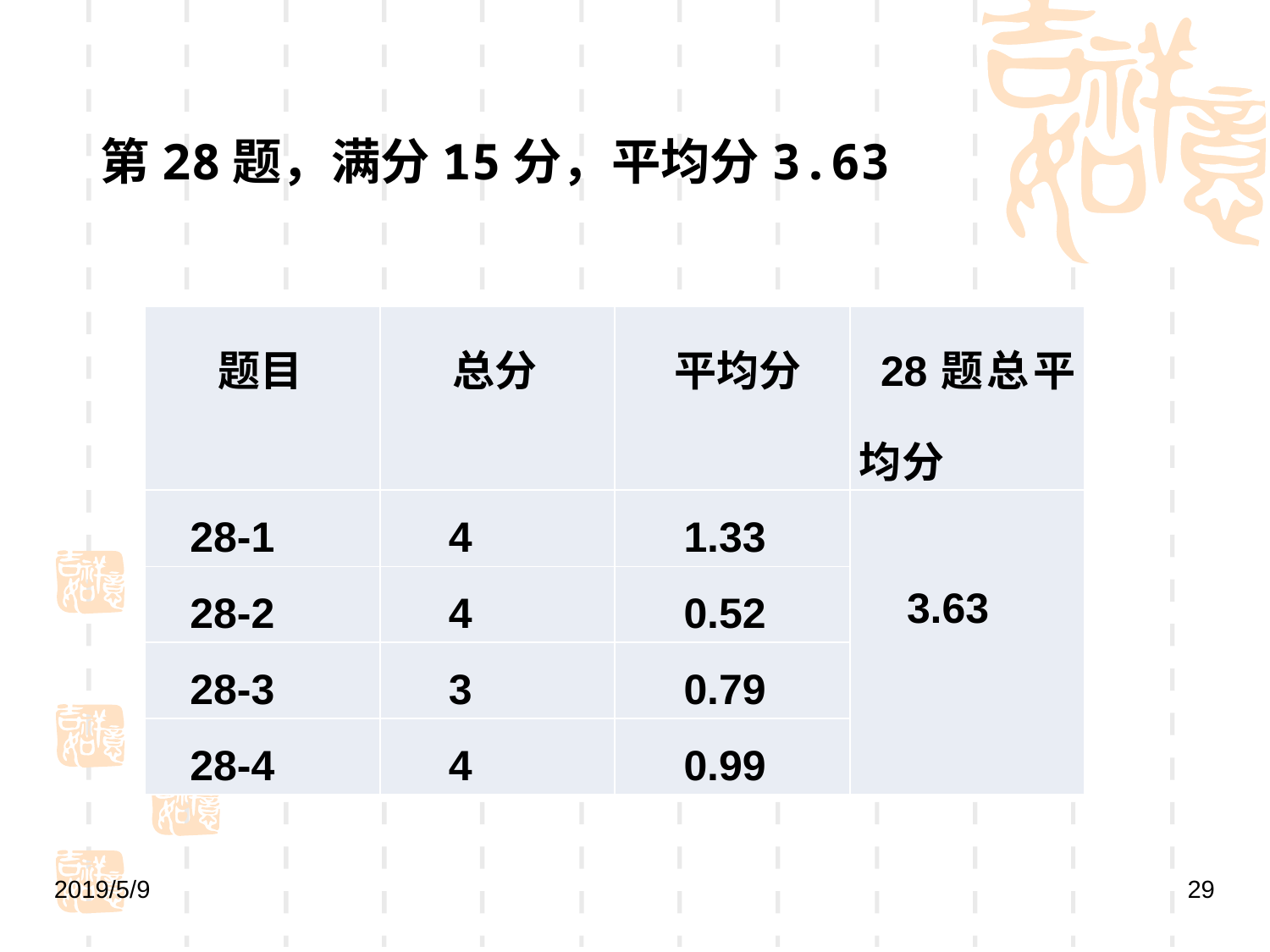

第28题，满分15分，平均分3.63
| 题目 | 总分 | 平均分 | 28题总平均分 |
| --- | --- | --- | --- |
| 28-1 | 4 | 1.33 | 3.63 |
| 28-2 | 4 | 0.52 |  |
| 28-3 | 3 | 0.79 |  |
| 28-4 | 4 | 0.99 |  |
2019/5/9
29